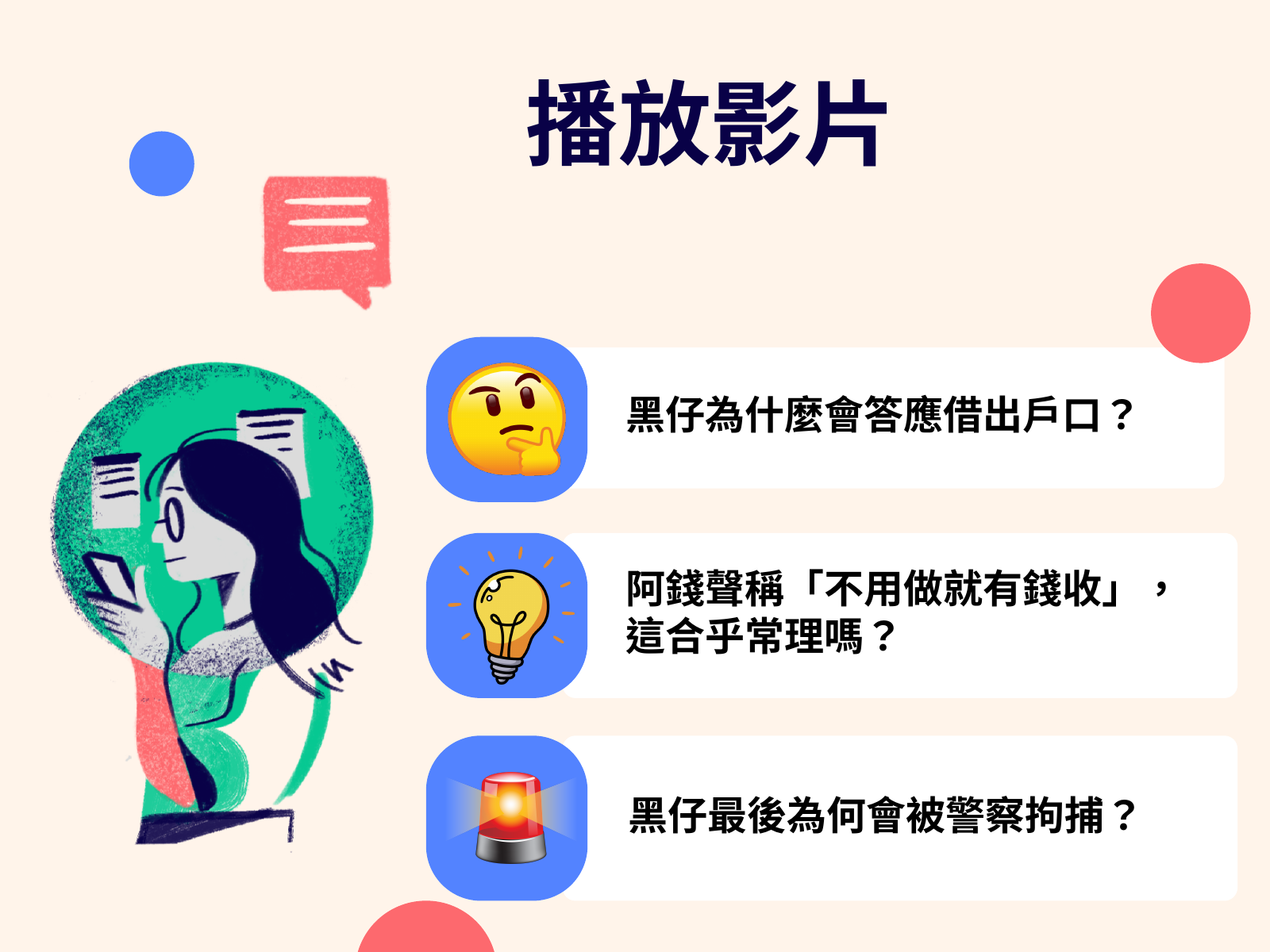

播放影片

黑仔為什麼會答應借出戶口？

阿錢聲稱「不用做就有錢收」，
這合乎常理嗎？

黑仔最後為何會被警察拘捕？